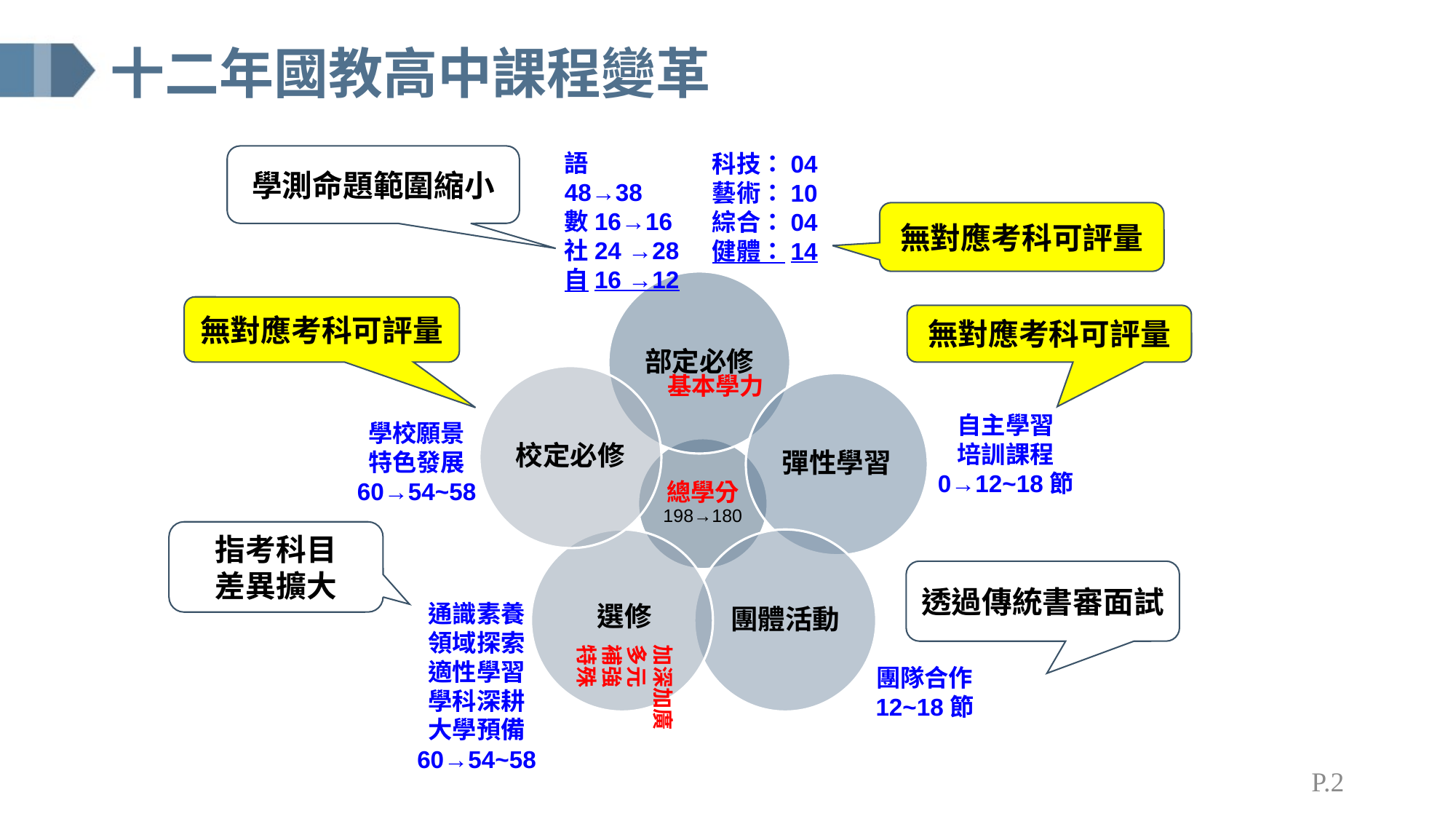

# 十二年國教高中課程變革
語48→38
數16→16
社24 →28
自16 →12
科技：04
藝術：10
綜合：04
健體：14
學測命題範圍縮小
無對應考科可評量
總學分
198→180
部定必修
彈性學習
團體活動

校定必修
無對應考科可評量
無對應考科可評量
基本學力
自主學習
培訓課程
0→12~18節
學校願景
特色發展
60→54~58
指考科目
差異擴大
透過傳統書審面試
通識素養
領域探索
適性學習
學科深耕
大學預備
60→54~58
選修
加深加廣
多元
補強
特殊
團隊合作
12~18節
P.2